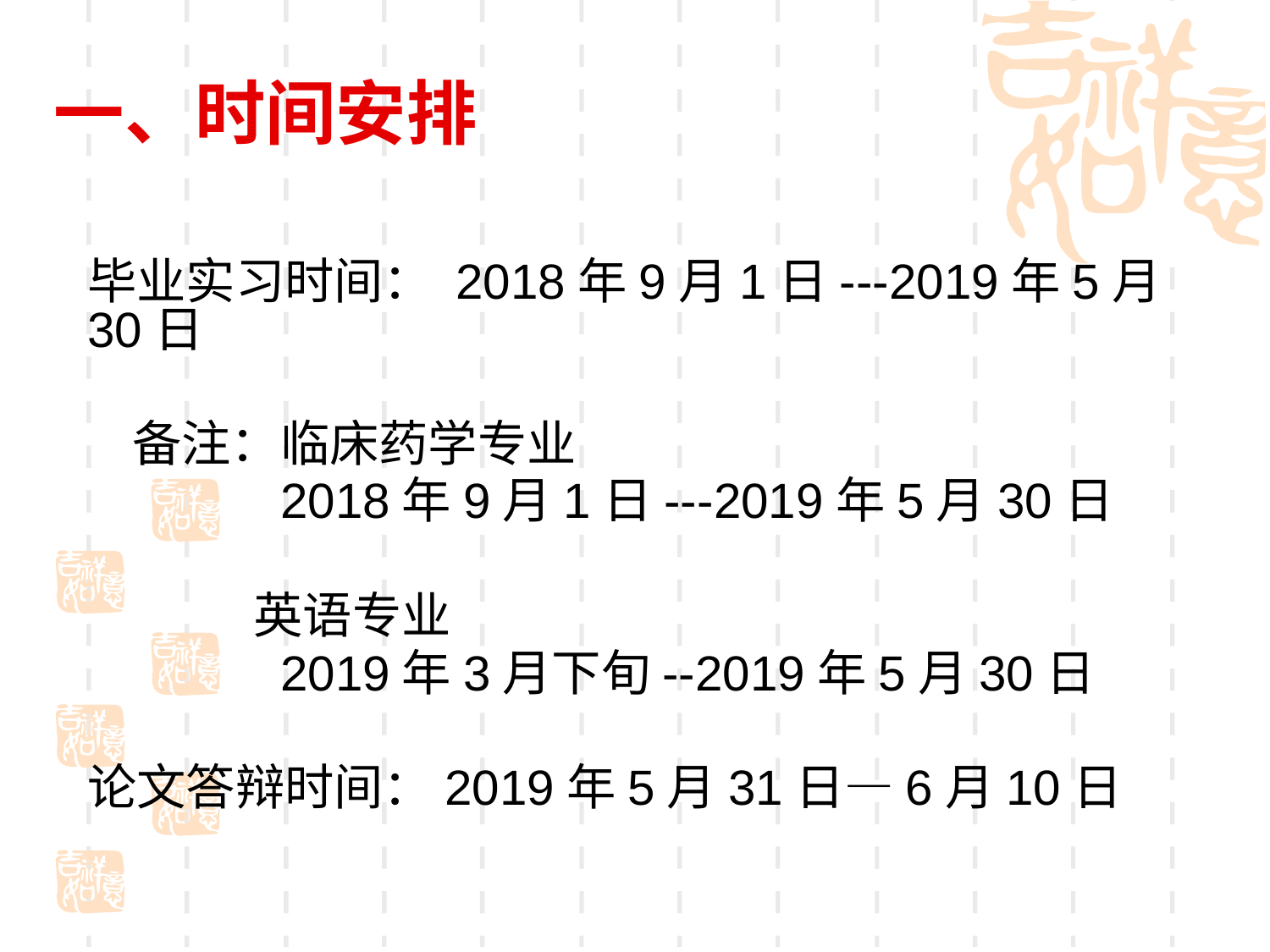

# 一、时间安排

毕业实习时间： 2018年9月1日---2019年5月30日

   备注：临床药学专业
              2018年9月1日---2019年5月30日

              英语专业
              2019年3月下旬--2019年5月30日

论文答辩时间：2019年5月31日—6月10日